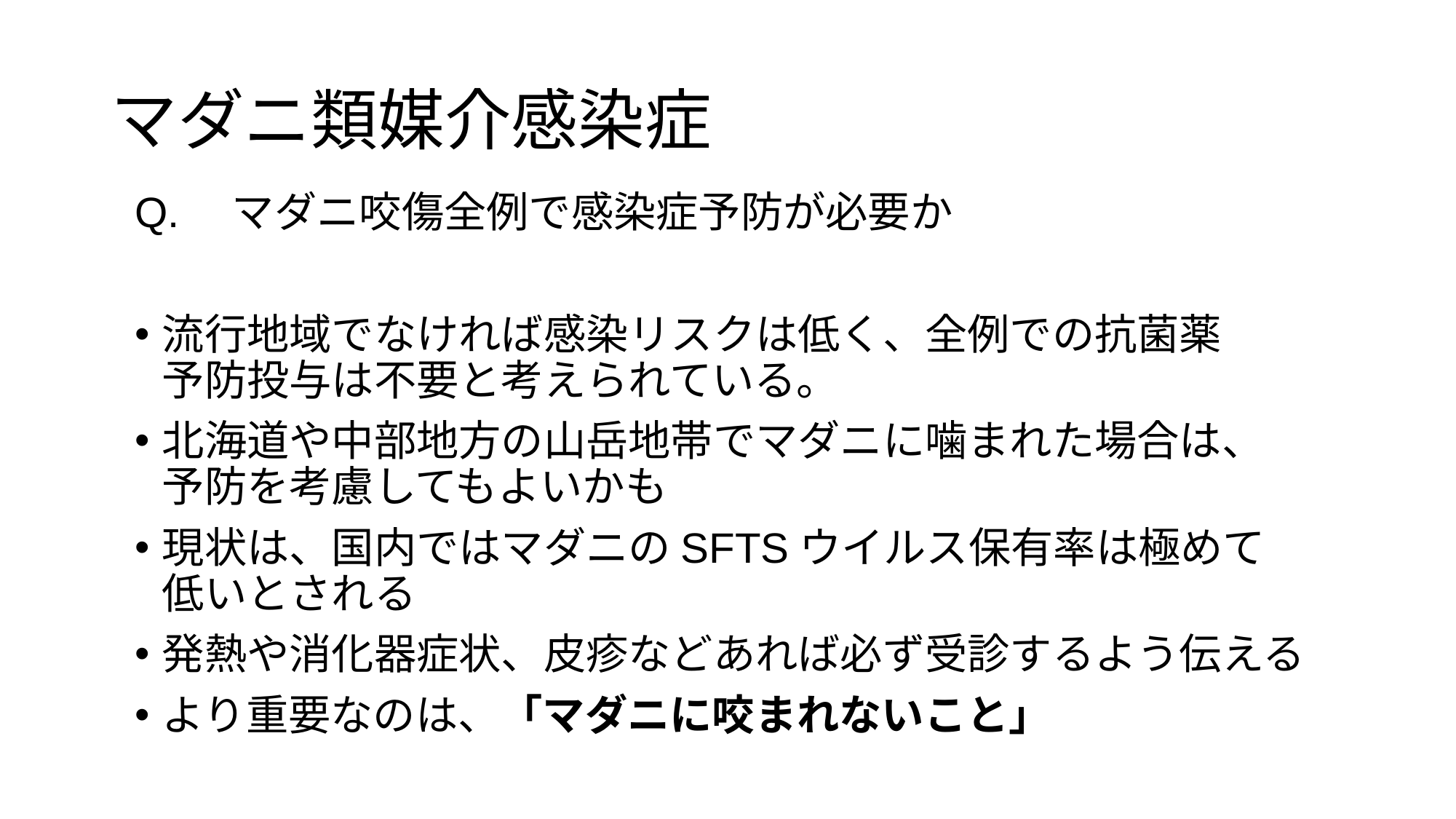

# マダニ類媒介感染症
Q.　マダニ咬傷全例で感染症予防が必要か

流行地域でなければ感染リスクは低く、全例での抗菌薬
予防投与は不要と考えられている。
北海道や中部地方の山岳地帯でマダニに噛まれた場合は、
予防を考慮してもよいかも
現状は、国内ではマダニのSFTSウイルス保有率は極めて
低いとされる
発熱や消化器症状、皮疹などあれば必ず受診するよう伝える
より重要なのは、「マダニに咬まれないこと」